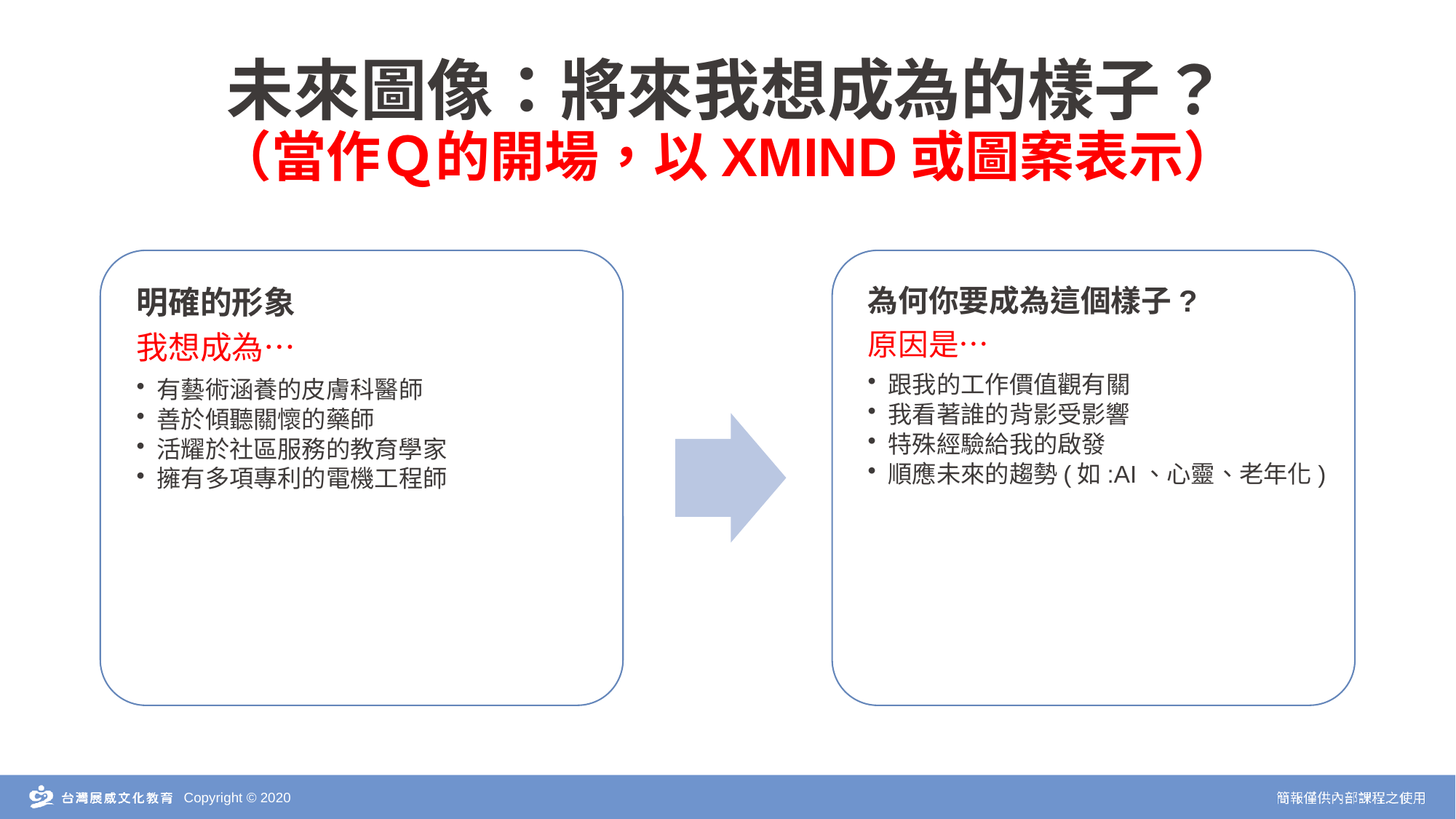

# 未來圖像：將來我想成為的樣子？ （當作Ｑ的開場，以XMIND或圖案表示）
明確的形象
我想成為…
有藝術涵養的皮膚科醫師
善於傾聽關懷的藥師
活耀於社區服務的教育學家
擁有多項專利的電機工程師

為何你要成為這個樣子?
原因是…
跟我的工作價值觀有關
我看著誰的背影受影響
特殊經驗給我的啟發
順應未來的趨勢(如:AI、心靈、老年化)